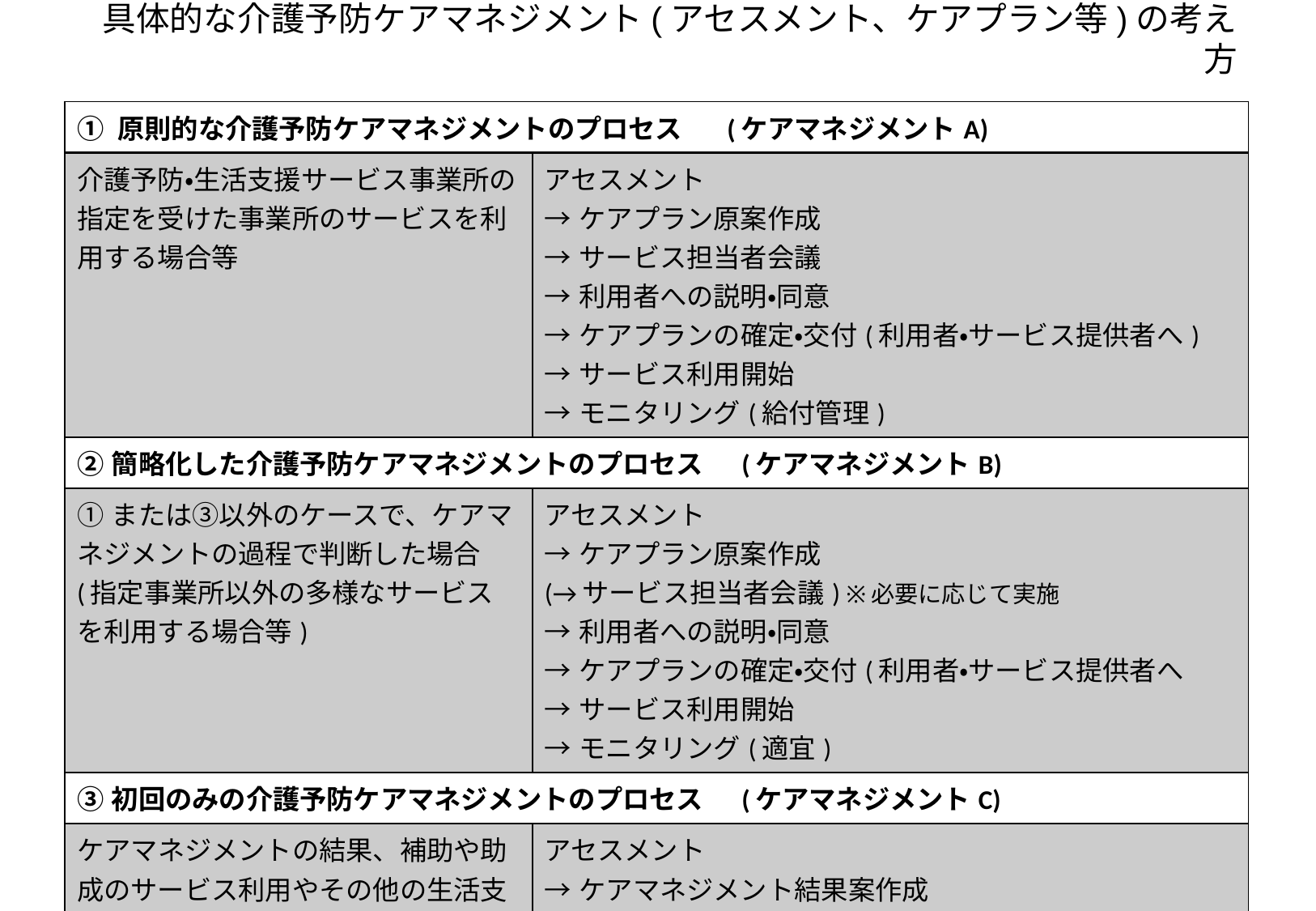

# 具体的な介護予防ケアマネジメント(アセスメント、ケアプラン等)の考え方
| ① 原則的な介護予防ケアマネジメントのプロセス (ケアマネジメントA) |  |
| --- | --- |
| 介護予防・生活支援サービス事業所の指定を受けた事業所のサービスを利用する場合等 | アセスメント →ケアプラン原案作成 →サービス担当者会議 →利用者への説明・同意 →ケアプランの確定・交付(利用者・サービス提供者へ) →サービス利用開始 →モニタリング(給付管理) |
| ②簡略化した介護予防ケアマネジメントのプロセス (ケアマネジメントB) |  |
| ①または③以外のケースで、ケアマネジメントの過程で判断した場合(指定事業所以外の多様なサービスを利用する場合等) | アセスメント →ケアプラン原案作成 (→サービス担当者会議) ※必要に応じて実施 →利用者への説明・同意 →ケアプランの確定・交付(利用者・サービス提供者へ →サービス利用開始 →モニタリング(適宜) |
| ③初回のみの介護予防ケアマネジメントのプロセス (ケアマネジメントC) |  |
| ケアマネジメントの結果、補助や助成のサービス利用やその他の生活支援サービスの利用につなげる場合 (※必要に応じ、その後の状況把握を実施) | アセスメント →ケアマネジメント結果案作成 →利用者への説明・同意 →利用するサービス提供者等への説明・送付 →サービス利用開始 |